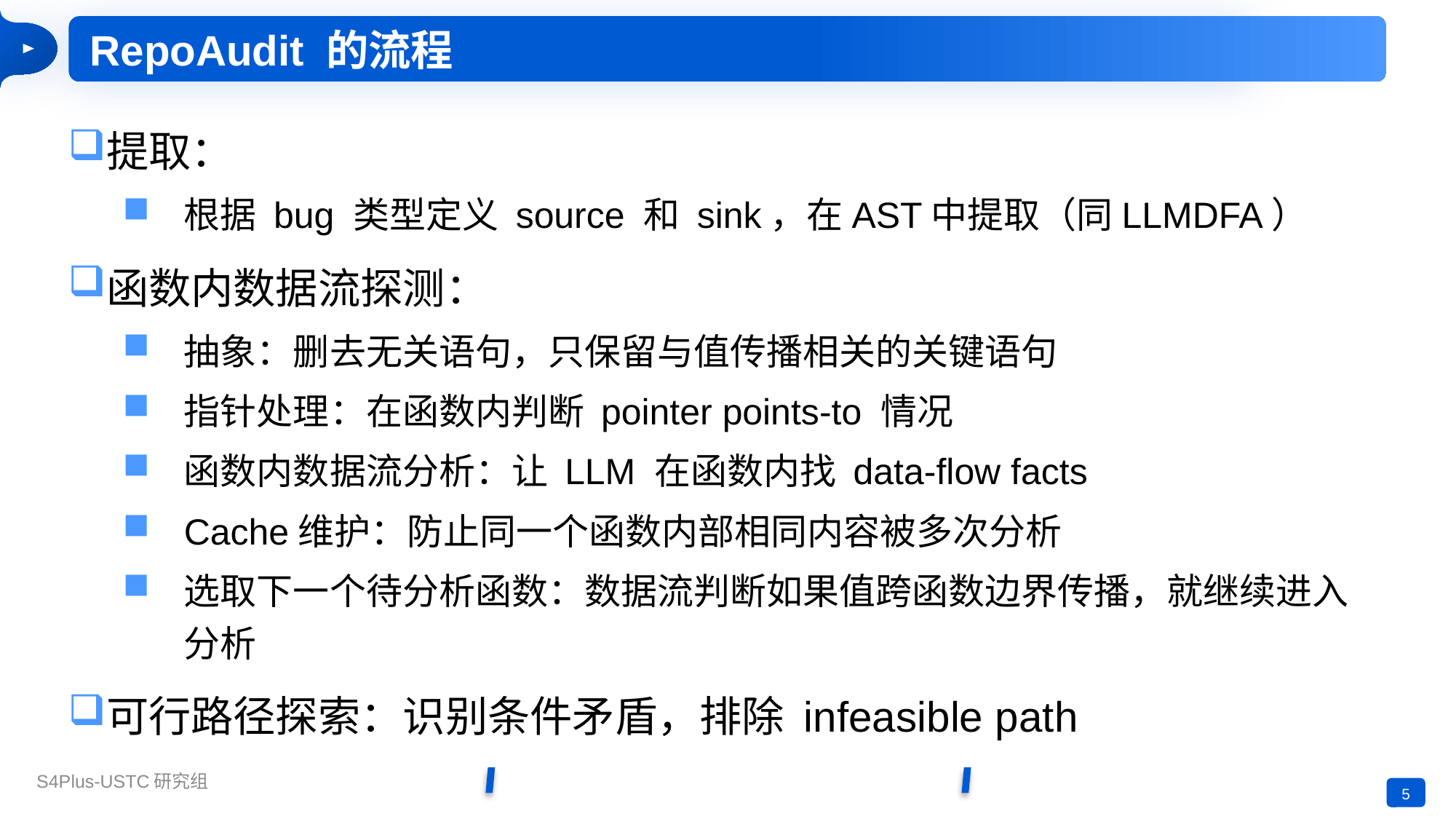

RepoAudit 的流程
提取：
根据 bug 类型定义 source 和 sink，在AST中提取（同LLMDFA）
函数内数据流探测：
抽象：删去无关语句，只保留与值传播相关的关键语句
指针处理：在函数内判断 pointer points-to 情况
函数内数据流分析：让 LLM 在函数内找 data-flow facts
Cache维护：防止同一个函数内部相同内容被多次分析
选取下一个待分析函数：数据流判断如果值跨函数边界传播，就继续进入分析
可行路径探索：识别条件矛盾，排除 infeasible path

5